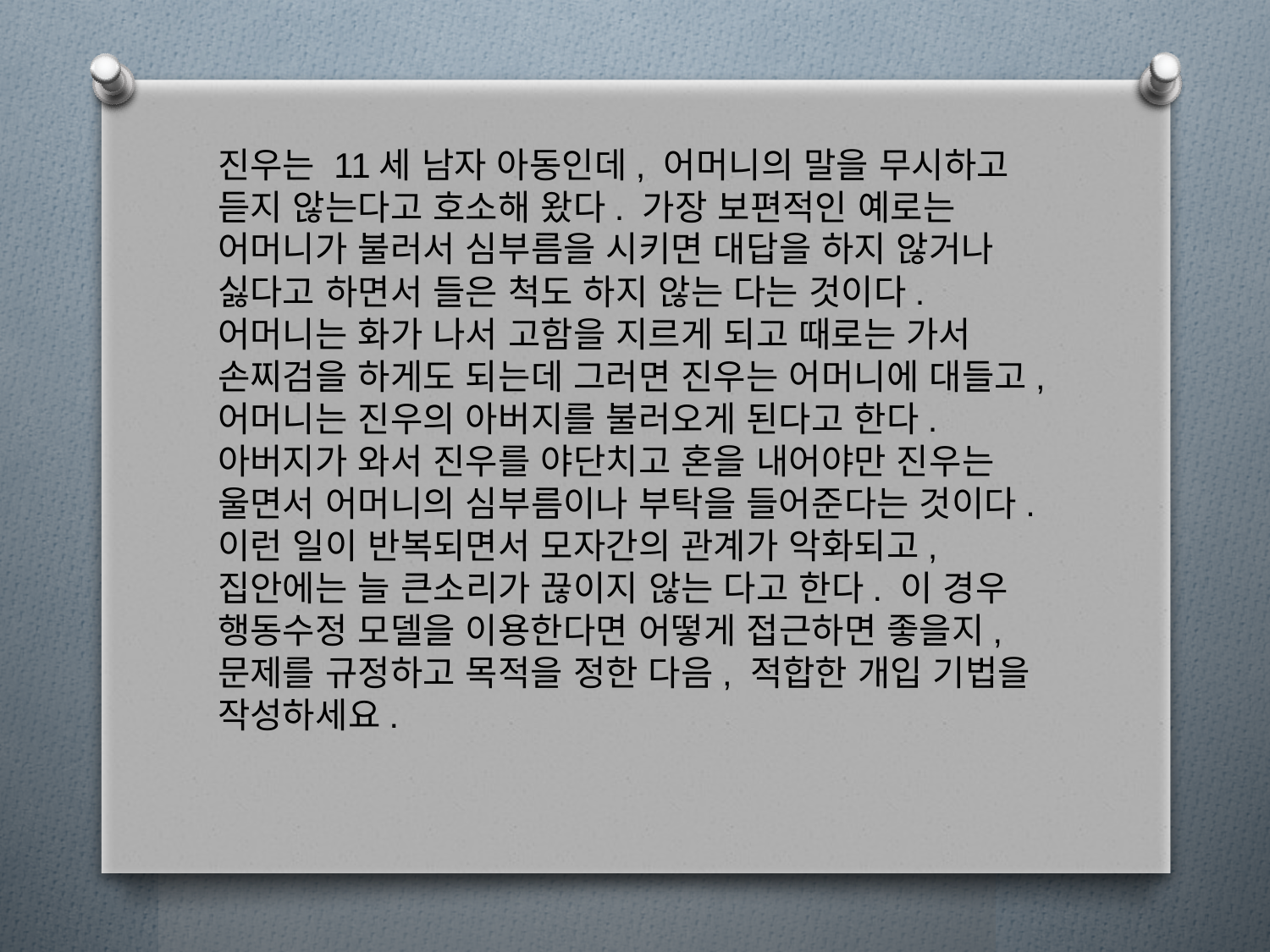

진우는 11세 남자 아동인데, 어머니의 말을 무시하고 듣지 않는다고 호소해 왔다. 가장 보편적인 예로는 어머니가 불러서 심부름을 시키면 대답을 하지 않거나 싫다고 하면서 들은 척도 하지 않는 다는 것이다. 어머니는 화가 나서 고함을 지르게 되고 때로는 가서 손찌검을 하게도 되는데 그러면 진우는 어머니에 대들고, 어머니는 진우의 아버지를 불러오게 된다고 한다. 아버지가 와서 진우를 야단치고 혼을 내어야만 진우는 울면서 어머니의 심부름이나 부탁을 들어준다는 것이다. 이런 일이 반복되면서 모자간의 관계가 악화되고, 집안에는 늘 큰소리가 끊이지 않는 다고 한다. 이 경우 행동수정 모델을 이용한다면 어떻게 접근하면 좋을지, 문제를 규정하고 목적을 정한 다음, 적합한 개입 기법을 작성하세요.